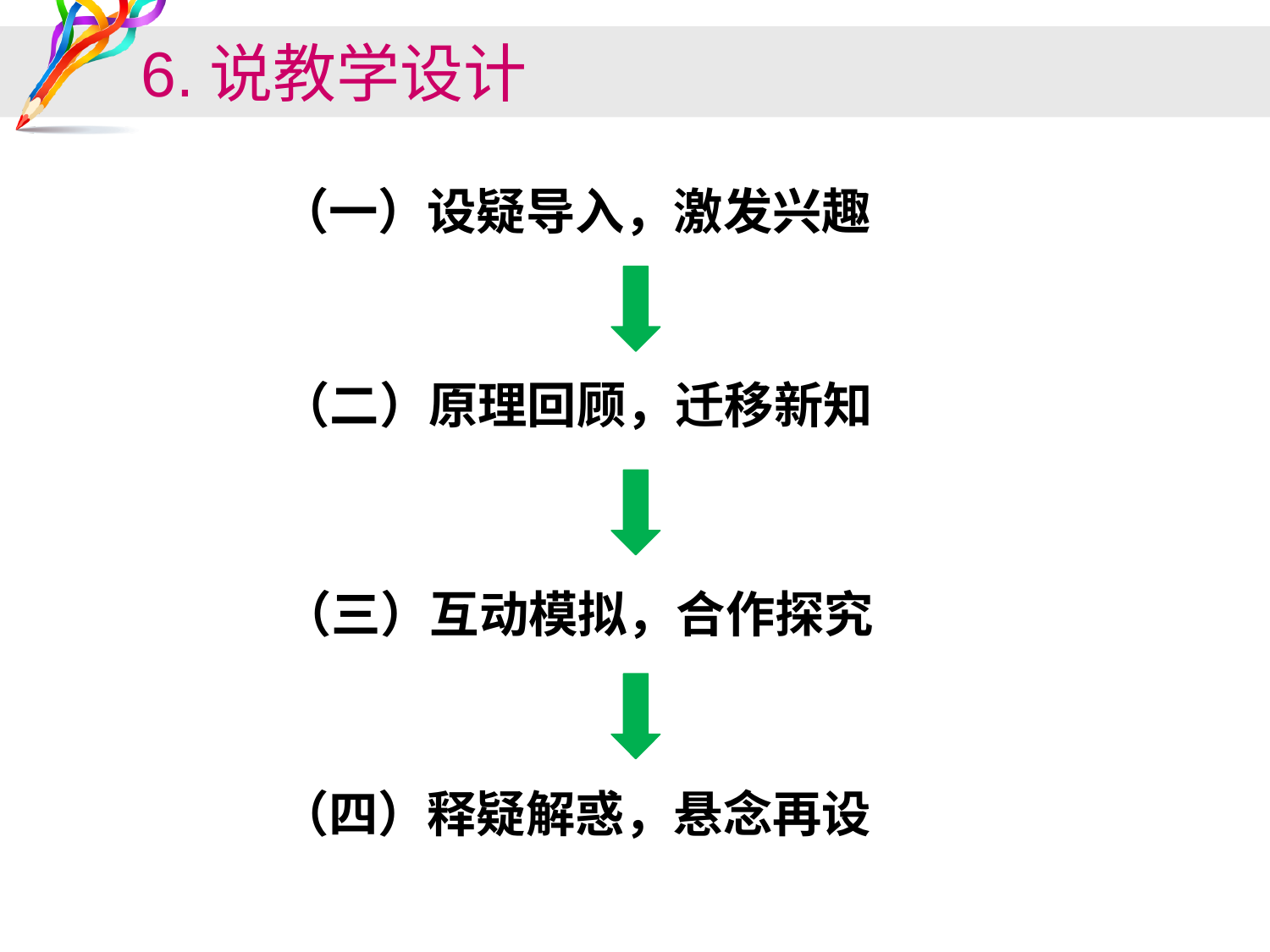

6.说教学设计
（一）设疑导入，激发兴趣

（二）原理回顾，迁移新知

（三）互动模拟，合作探究

（四）释疑解惑，悬念再设